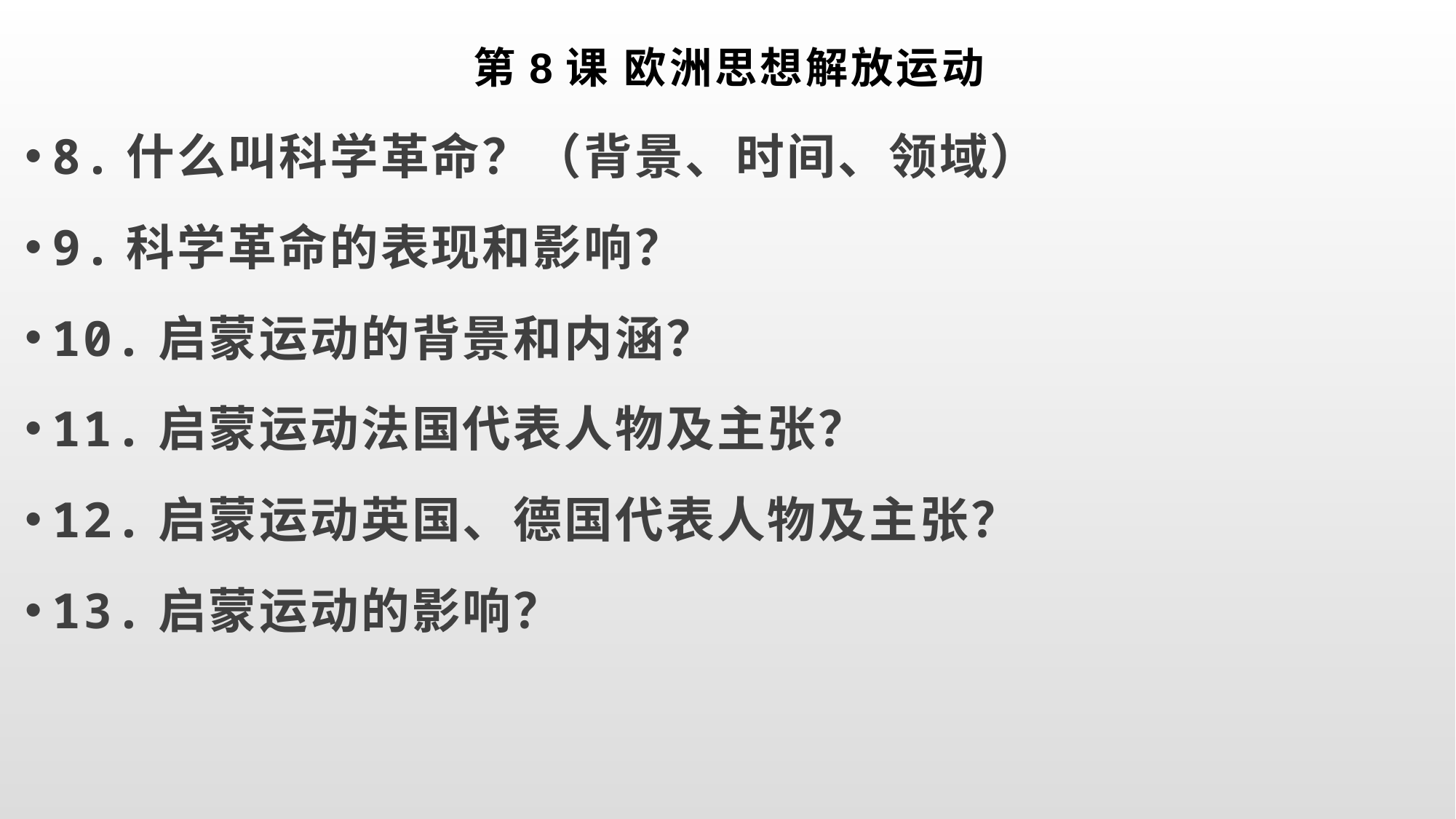

# 第8课 欧洲思想解放运动
8.什么叫科学革命？（背景、时间、领域）
9.科学革命的表现和影响？
10.启蒙运动的背景和内涵？
11.启蒙运动法国代表人物及主张？
12.启蒙运动英国、德国代表人物及主张？
13.启蒙运动的影响？